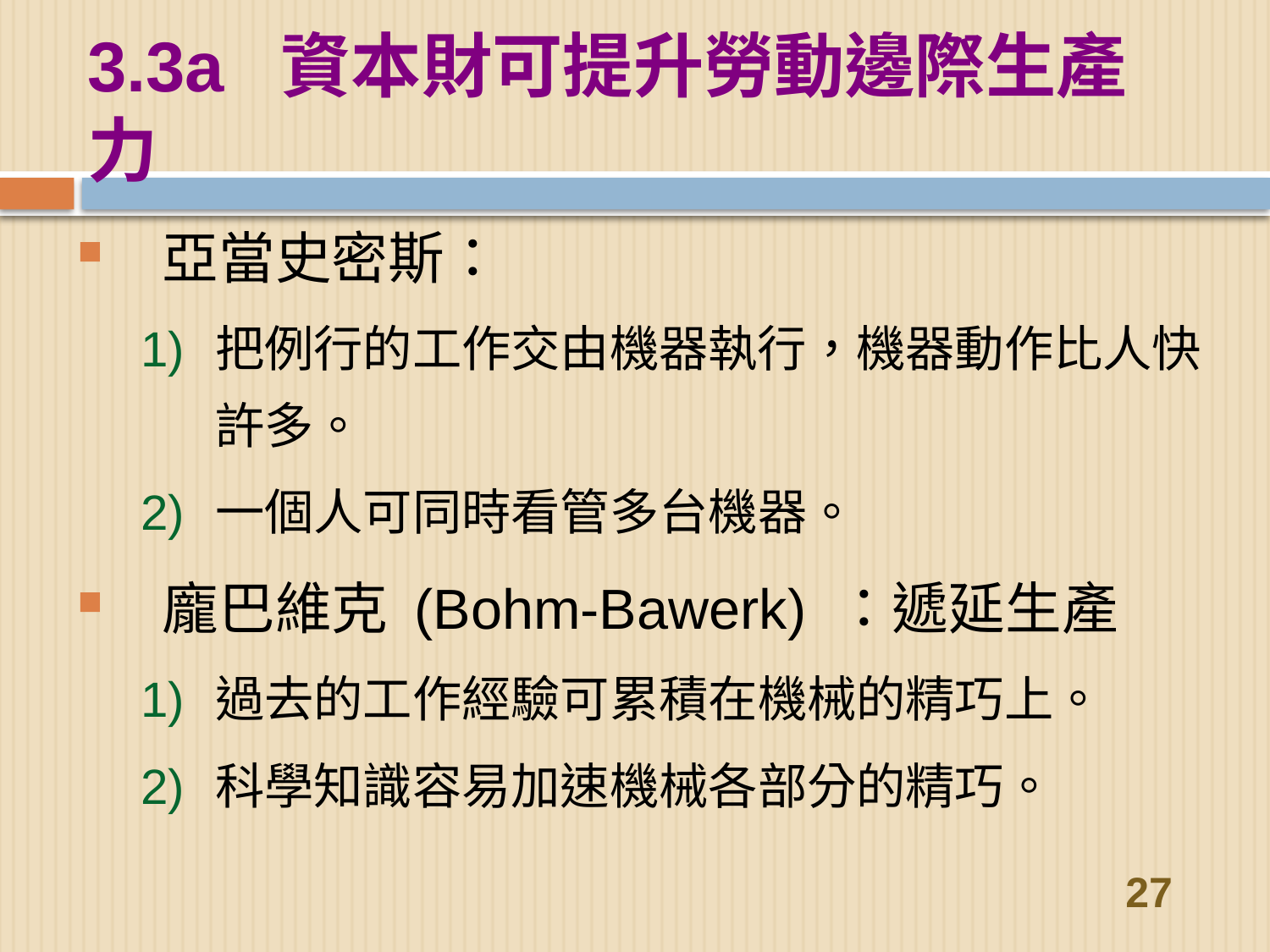

# 3.3a  資本財可提升勞動邊際生產力
亞當史密斯：
把例行的工作交由機器執行，機器動作比人快許多。
一個人可同時看管多台機器。
龐巴維克 (Bohm-Bawerk) ：遞延生產
過去的工作經驗可累積在機械的精巧上。
科學知識容易加速機械各部分的精巧。
27